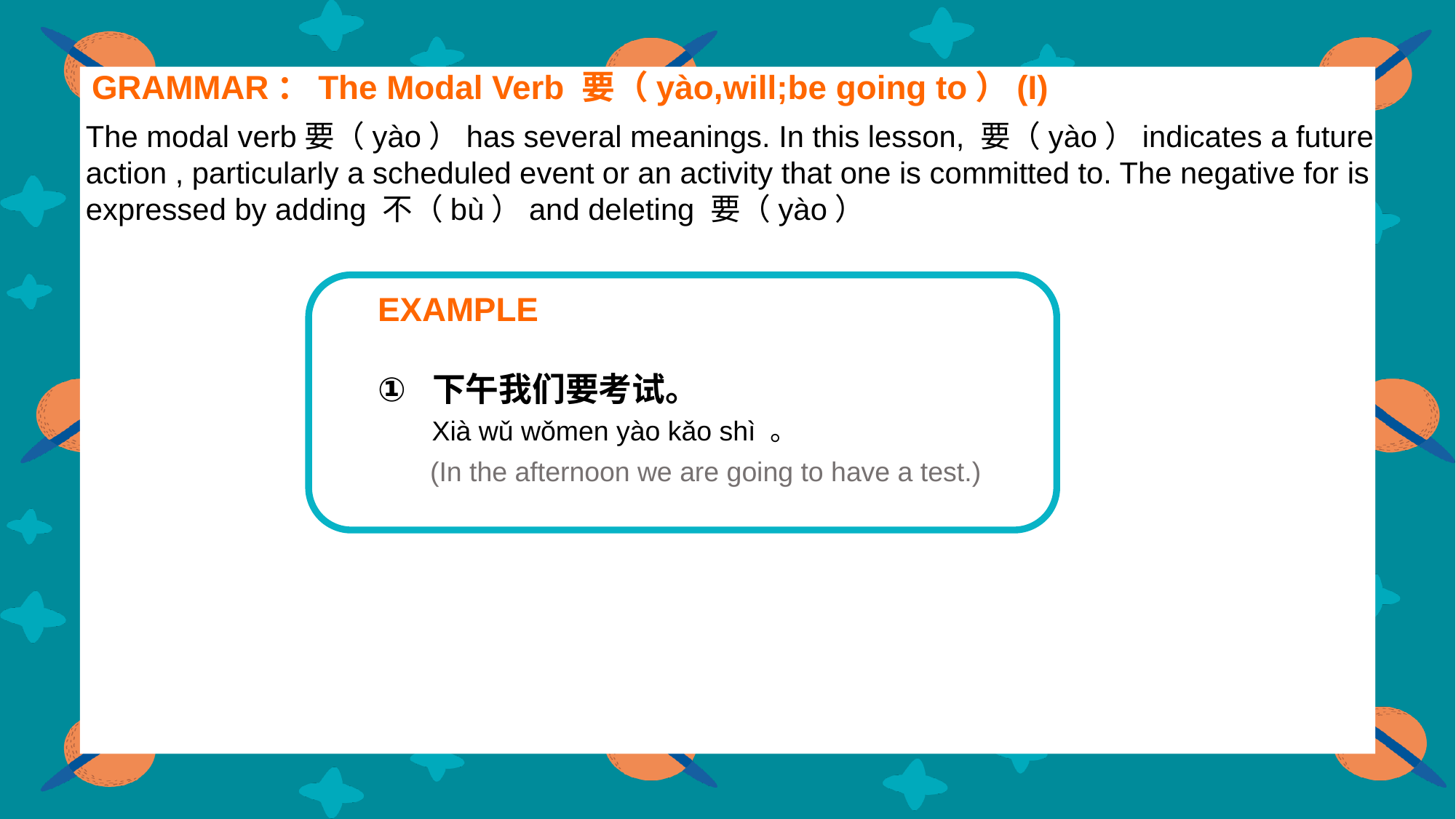

GRAMMAR：The Modal Verb 要（yào,will;be going to）(I)
The modal verb要（yào）has several meanings. In this lesson, 要（yào）indicates a future action , particularly a scheduled event or an activity that one is committed to. The negative for is expressed by adding 不（bù）and deleting 要（yào）

EXAMPLE

下午我们要考试。

      (In the afternoon we are going to have a test.)

Xià wǔ wǒmen yào kǎo shì 。